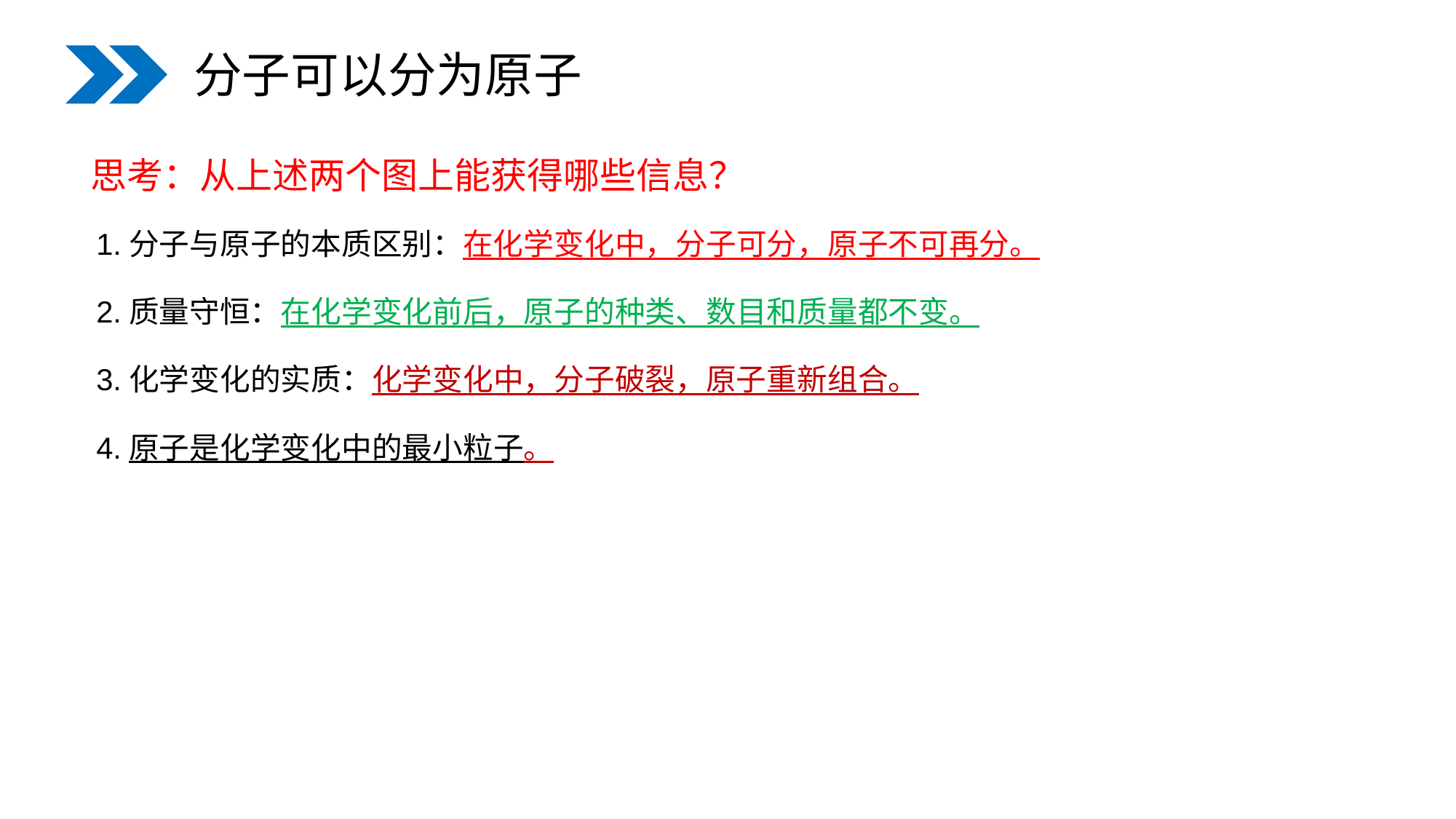

分子可以分为原子
 思考：从上述两个图上能获得哪些信息？
 1.分子与原子的本质区别：在化学变化中，分子可分，原子不可再分。
 2.质量守恒：在化学变化前后，原子的种类、数目和质量都不变。
 3.化学变化的实质：化学变化中，分子破裂，原子重新组合。
 4.原子是化学变化中的最小粒子。